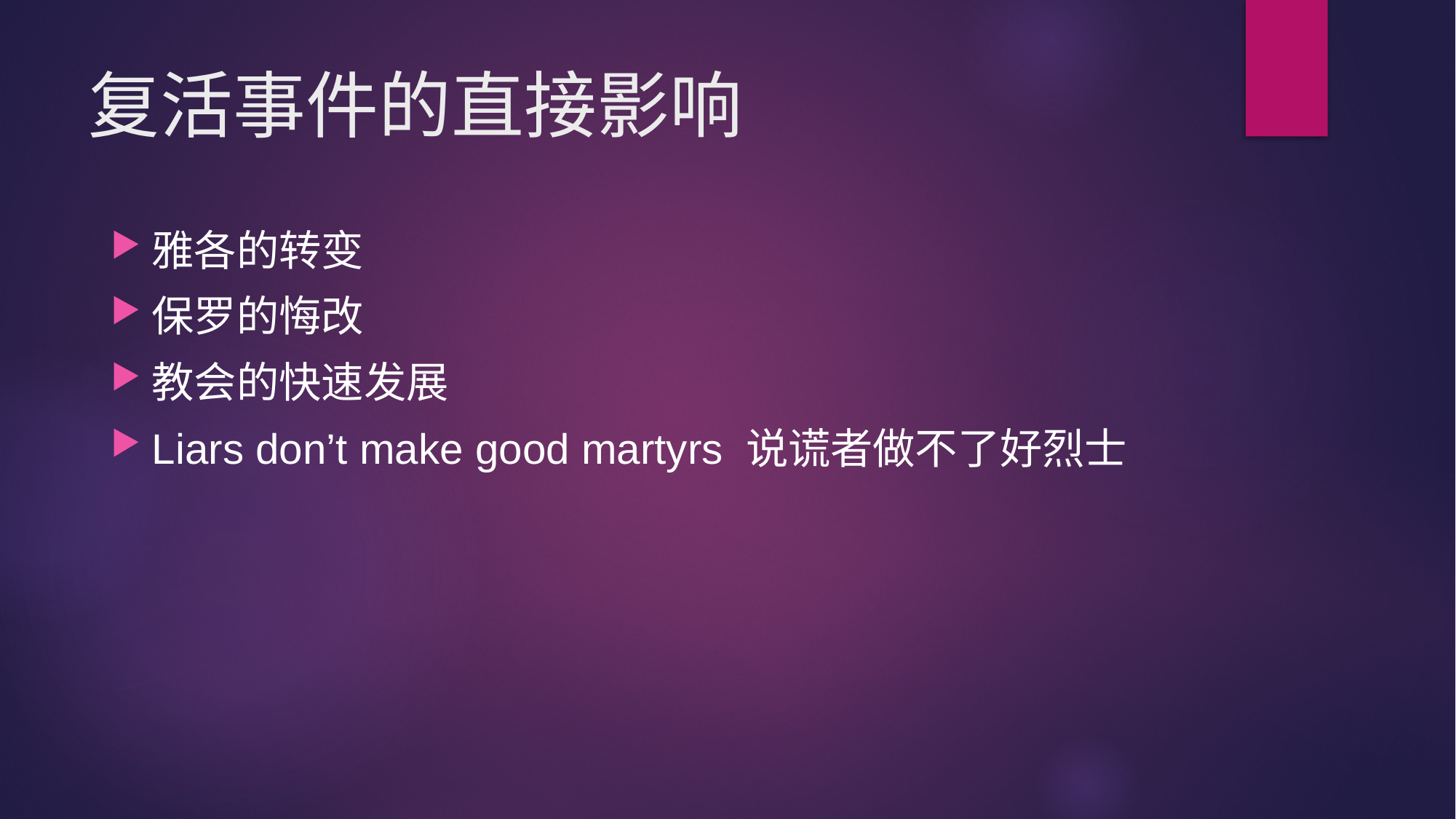

# 复活事件的直接影响
雅各的转变
保罗的悔改
教会的快速发展
Liars don’t make good martyrs 说谎者做不了好烈士